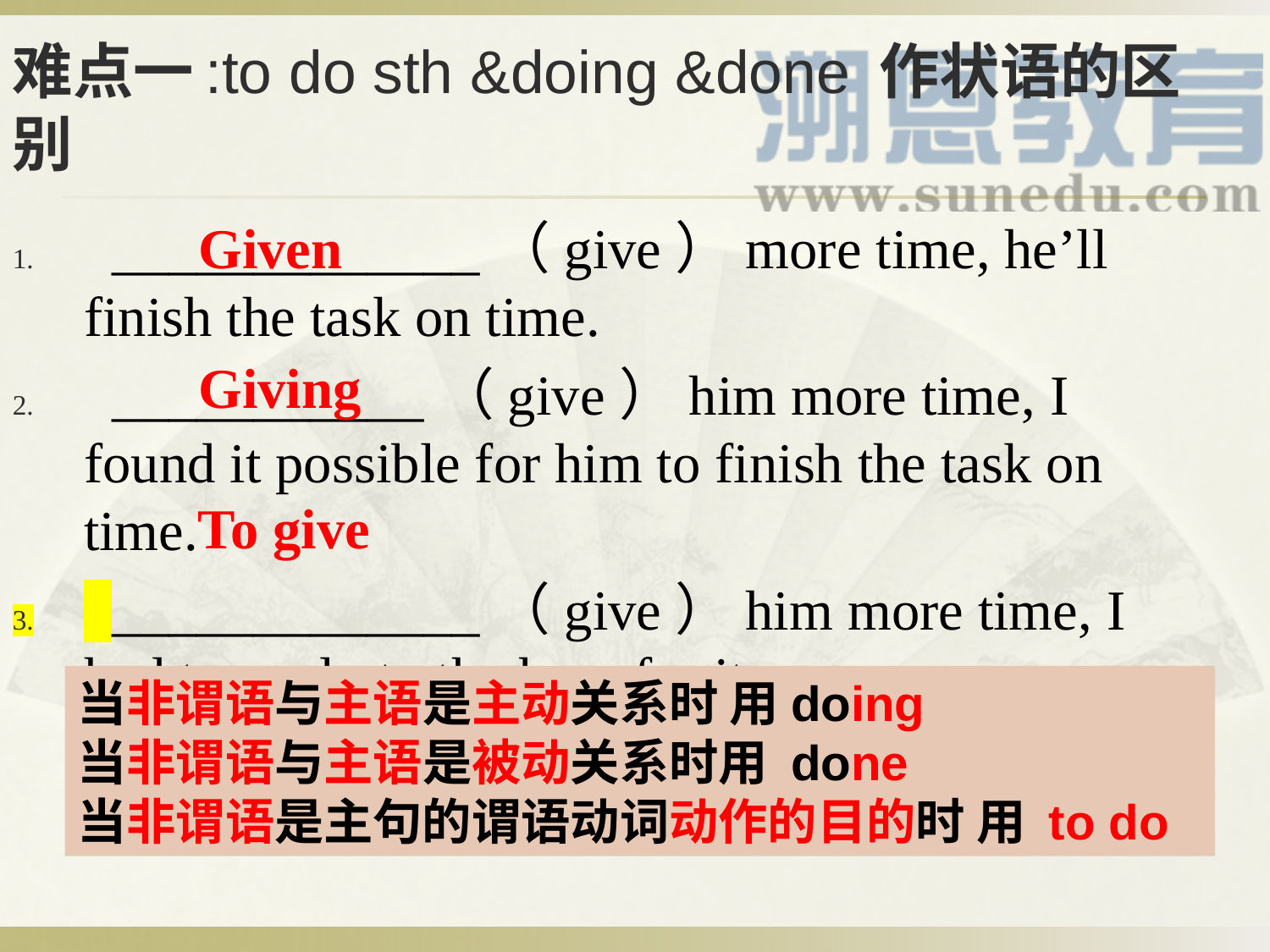

# 难点一:to do sth &doing &done 作状语的区别
  _____________（give）more time, he’ll finish the task on time.
  ___________（give）him more time, I found it possible for him to finish the task on time.
  _____________（give）him more time, I  had to apply to the boss for it.

Given
Giving
To give
当非谓语与主语是主动关系时 用doing
当非谓语与主语是被动关系时用 done
当非谓语是主句的谓语动词动作的目的时 用 to do